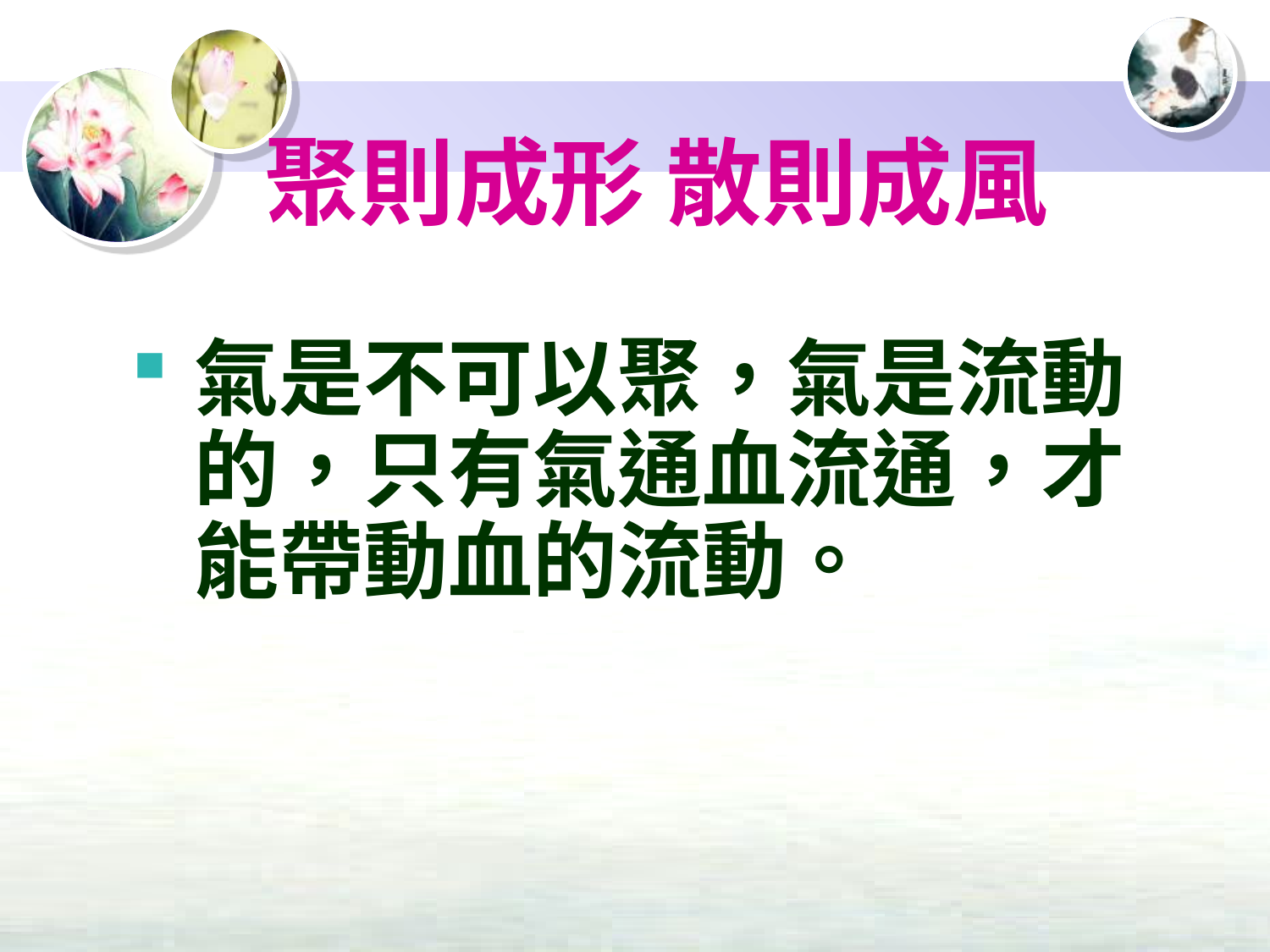

聚則成形 散則成風

氣是不可以聚，氣是流動的，只有氣通血流通，才能帶動血的流動。